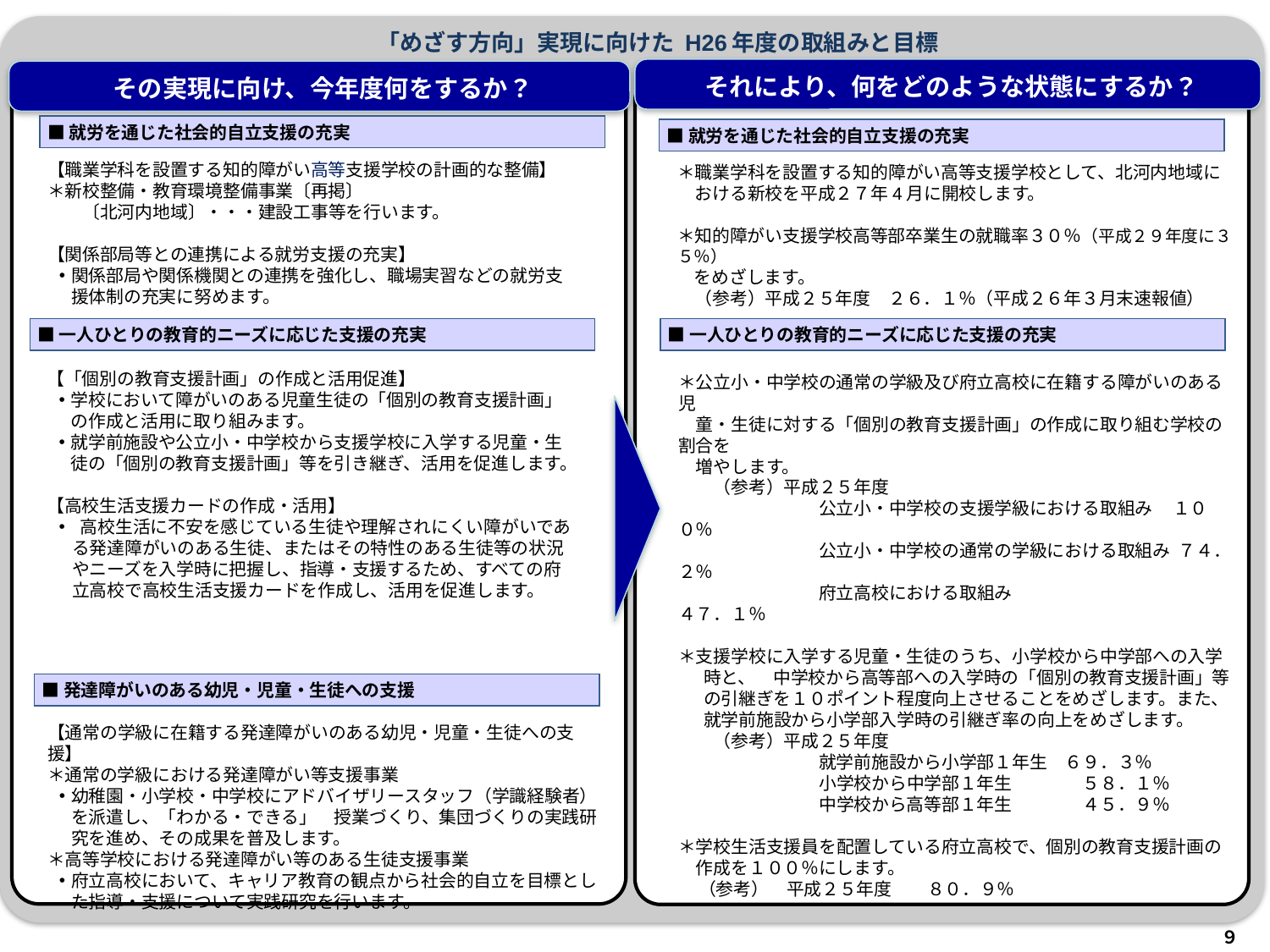

「めざす方向」実現に向けた H26年度の取組みと目標
それにより、何をどのような状態にするか？
その実現に向け、今年度何をするか？

■就労を通じた社会的自立支援の充実
■就労を通じた社会的自立支援の充実
【職業学科を設置する知的障がい高等支援学校の計画的な整備】
＊新校整備・教育環境整備事業〔再掲〕
　　〔北河内地域〕・・・建設工事等を行います。

【関係部局等との連携による就労支援の充実】
関係部局や関係機関との連携を強化し、職場実習などの就労支援体制の充実に努めます。
＊職業学科を設置する知的障がい高等支援学校として、北河内地域に
　おける新校を平成２７年4月に開校します。

＊知的障がい支援学校高等部卒業生の就職率３０％（平成２９年度に３５％）
　をめざします。
　（参考）平成２５年度　２６．１％（平成２６年３月末速報値）

■一人ひとりの教育的ニーズに応じた支援の充実
■一人ひとりの教育的ニーズに応じた支援の充実
【「個別の教育支援計画」の作成と活用促進】
学校において障がいのある児童生徒の「個別の教育支援計画」の作成と活用に取り組みます。
就学前施設や公立小・中学校から支援学校に入学する児童・生徒の「個別の教育支援計画」等を引き継ぎ、活用を促進します。

【高校生活支援カードの作成・活用】
 高校生活に不安を感じている生徒や理解されにくい障がいである発達障がいのある生徒、またはその特性のある生徒等の状況やニーズを入学時に把握し、指導・支援するため、すべての府立高校で高校生活支援カードを作成し、活用を促進します。

＊公立小・中学校の通常の学級及び府立高校に在籍する障がいのある児
　童・生徒に対する「個別の教育支援計画」の作成に取り組む学校の割合を
　増やします。
　　（参考）平成２５年度
　　　　　　　　公立小・中学校の支援学級における取組み     １００％
　　　　　　　　公立小・中学校の通常の学級における取組み  ７４．２％
　　　　　　　　府立高校における取組み　　　　　　　　　　　      ４７．１％

＊支援学校に入学する児童・生徒のうち、小学校から中学部への入学時と、　中学校から高等部への入学時の「個別の教育支援計画」等の引継ぎを１０ポイント程度向上させることをめざします。また、就学前施設から小学部入学時の引継ぎ率の向上をめざします。
　　（参考）平成２５年度
　　　　　　　　就学前施設から小学部１年生　６９．３％
　　　　　　　　小学校から中学部１年生　　　　５８．１％
　　　　　　　　中学校から高等部１年生　　　　４５．９％

＊学校生活支援員を配置している府立高校で、個別の教育支援計画の
　作成を１００％にします。
    （参考）　平成２５年度　　８０．９％

■発達障がいのある幼児・児童・生徒への支援

【通常の学級に在籍する発達障がいのある幼児・児童・生徒への支援】
＊通常の学級における発達障がい等支援事業
幼稚園・小学校・中学校にアドバイザリースタッフ（学識経験者）を派遣し、「わかる・できる」　授業づくり、集団づくりの実践研究を進め、その成果を普及します。
＊高等学校における発達障がい等のある生徒支援事業
府立高校において、キャリア教育の観点から社会的自立を目標とした指導・支援について実践研究を行います。
９